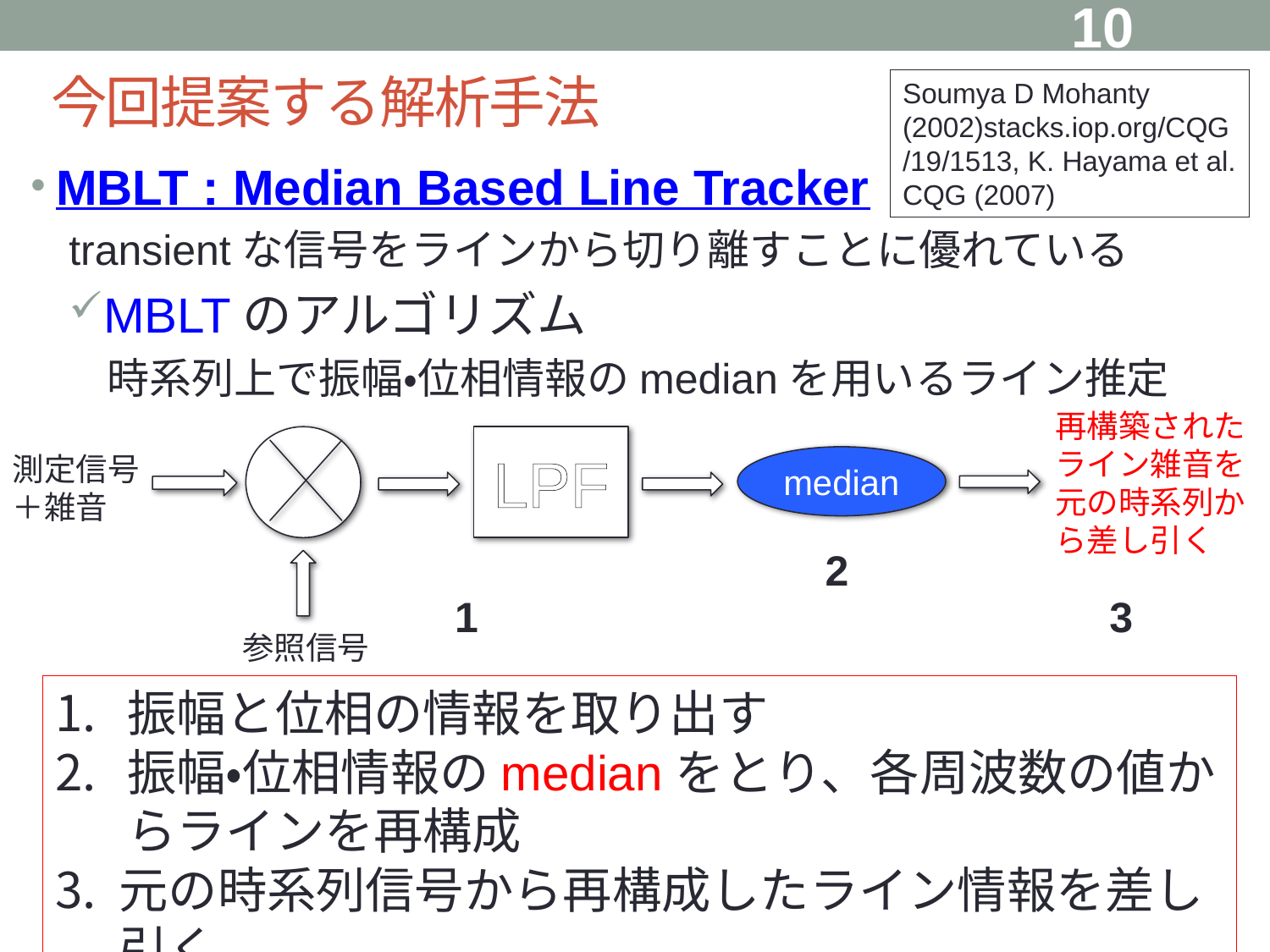

10
# 今回提案する解析手法
Soumya D Mohanty (2002)stacks.iop.org/CQG/19/1513, K. Hayama et al. CQG (2007)
MBLT : Median Based Line Tracker
transientな信号をラインから切り離すことに優れている
MBLTのアルゴリズム
時系列上で振幅・位相情報のmedianを用いるライン推定

再構築された
ライン雑音を
元の時系列から差し引く

LPF
median

測定信号
＋雑音
参照信号
振幅と位相の情報を取り出す
振幅・位相情報のmedianをとり、各周波数の値からラインを再構成
元の時系列信号から再構成したライン情報を差し引く
2
1
3